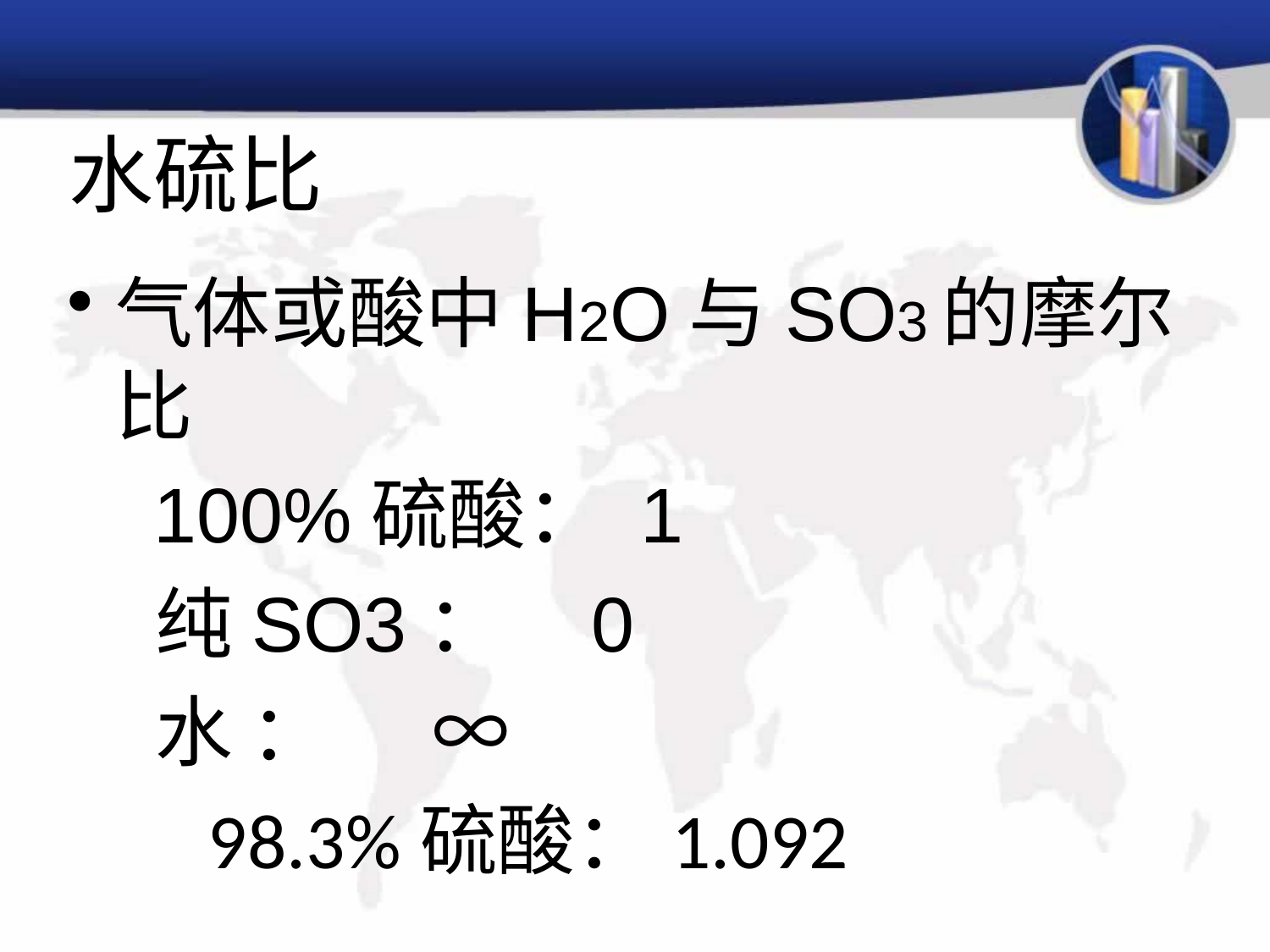

# 水硫比
气体或酸中H2O与SO3的摩尔比
    100%硫酸： 1
    纯SO3：    0
    水 ：      ∞
        98.3%硫酸：1.092